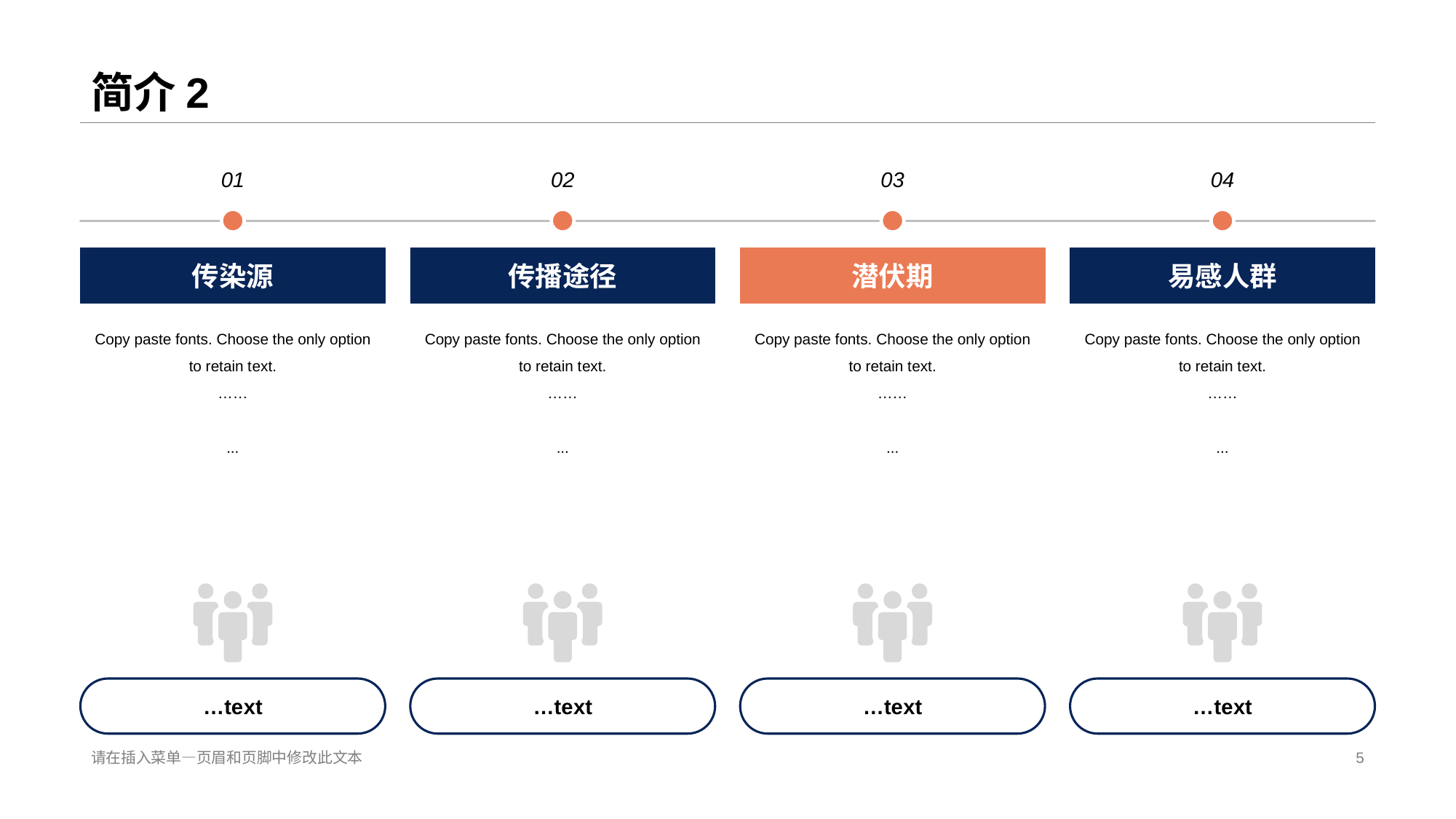

# 简介2
01
02
03
04

传染源
传播途径
潜伏期
易感人群
Copy paste fonts. Choose the only option to retain t ext.
……

...
Copy paste fonts. Choose the only option to retain t ext.
……

...
Copy paste fonts. Choose the only option to retain t ext.
……

...
Copy paste fonts. Choose the only option to retain t ext.
……

...

…te xt
…te xt
…te xt
…te xt
请在插入菜单—页眉和页脚中修改此文本
5